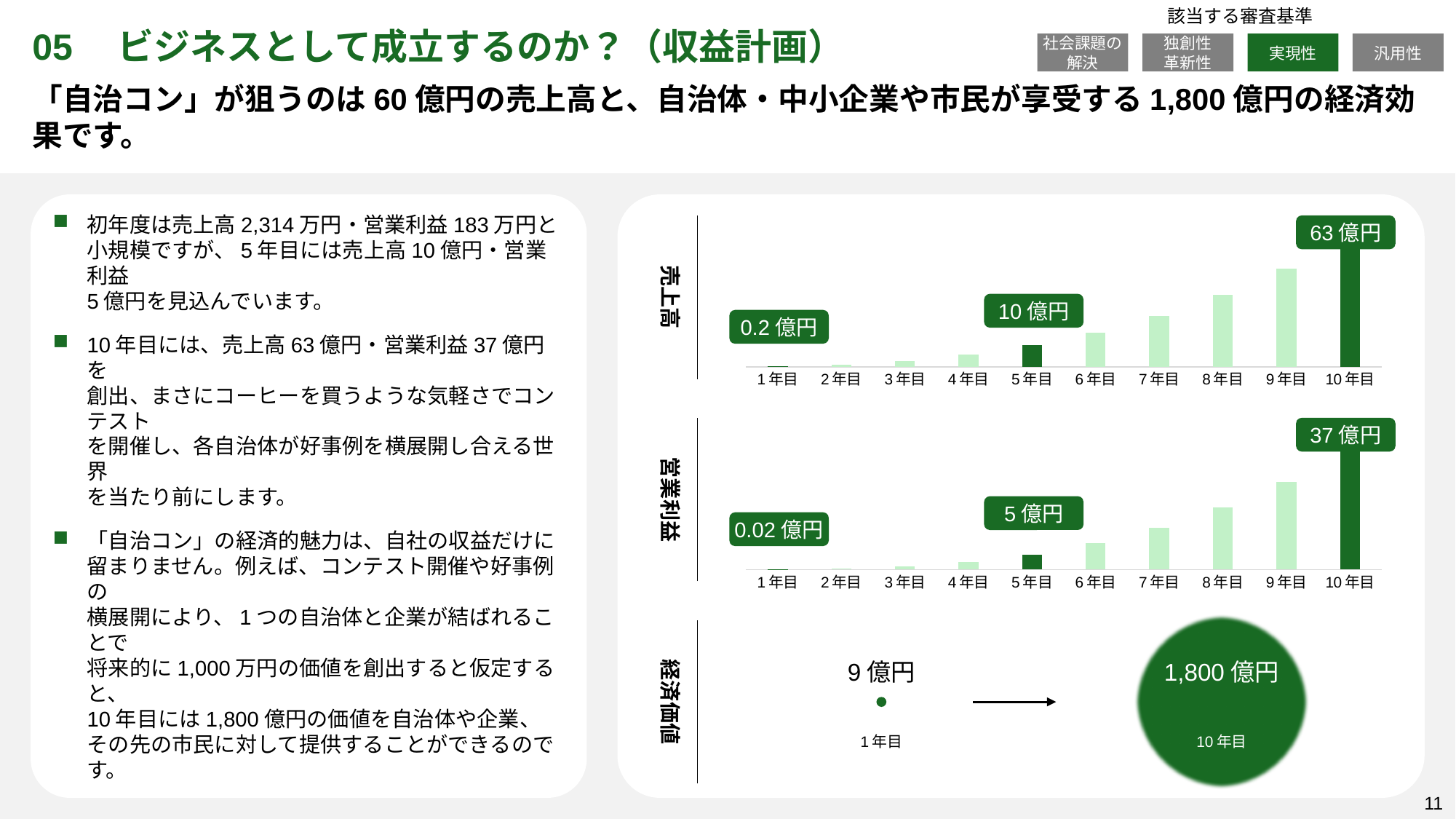

該当する審査基準
社会課題の
解決
独創性
革新性
実現性
汎用性
05　ビジネスとして成立するのか？（収益計画）
「自治コン」が狙うのは60億円の売上高と、自治体・中小企業や市民が享受する1,800億円の経済効果です。

初年度は売上高2,314万円・営業利益183万円と
小規模ですが、5年目には売上高10億円・営業利益
5億円を見込んでいます。
10年目には、売上高63億円・営業利益37億円を
創出、まさにコーヒーを買うような気軽さでコンテスト
を開催し、各自治体が好事例を横展開し合える世界
を当たり前にします。
「自治コン」の経済的魅力は、自社の収益だけに
留まりません。例えば、コンテスト開催や好事例の
横展開により、1つの自治体と企業が結ばれることで
将来的に1,000万円の価値を創出すると仮定すると、
10年目には1,800億円の価値を自治体や企業、
その先の市民に対して提供することができるのです。

売上高
63億円

### Chart

| Category | 売上高 |
|---|---|
| 1年目 | 2314.0 |
| 2年目 | 11068.500000000002 |
| 3年目 | 29058.600000000006 |
| 4年目 | 58668.45000000002 |
| 5年目 | 102636.78750000005 |
| 6年目 | 164073.52950000006 |
| 7年目 | 242618.92950000014 |
| 8年目 | 344513.0632275002 |
| 9年目 | 469664.96433025034 |
| 10年目 | 626056.5089385005 |
10億円
0.2億円
営業利益
37億円

### Chart

| Category | 売上高 |
|---|---|
| 1年目 | 182.5999999999999 |
| 2年目 | 2661.6500000000015 |
| 3年目 | 9652.740000000005 |
| 4年目 | 23251.605000000018 |
| 5年目 | 45673.10875000004 |
| 6年目 | 80966.17655000006 |
| 7年目 | 126857.03655000014 |
| 8年目 | 189461.75690475016 |
| 9年目 | 268398.4678972253 |
| 10年目 | 370750.8580446505 |
5億円
0.02億円

経済価値
9億円
1,800億円

1年目
10年目
11